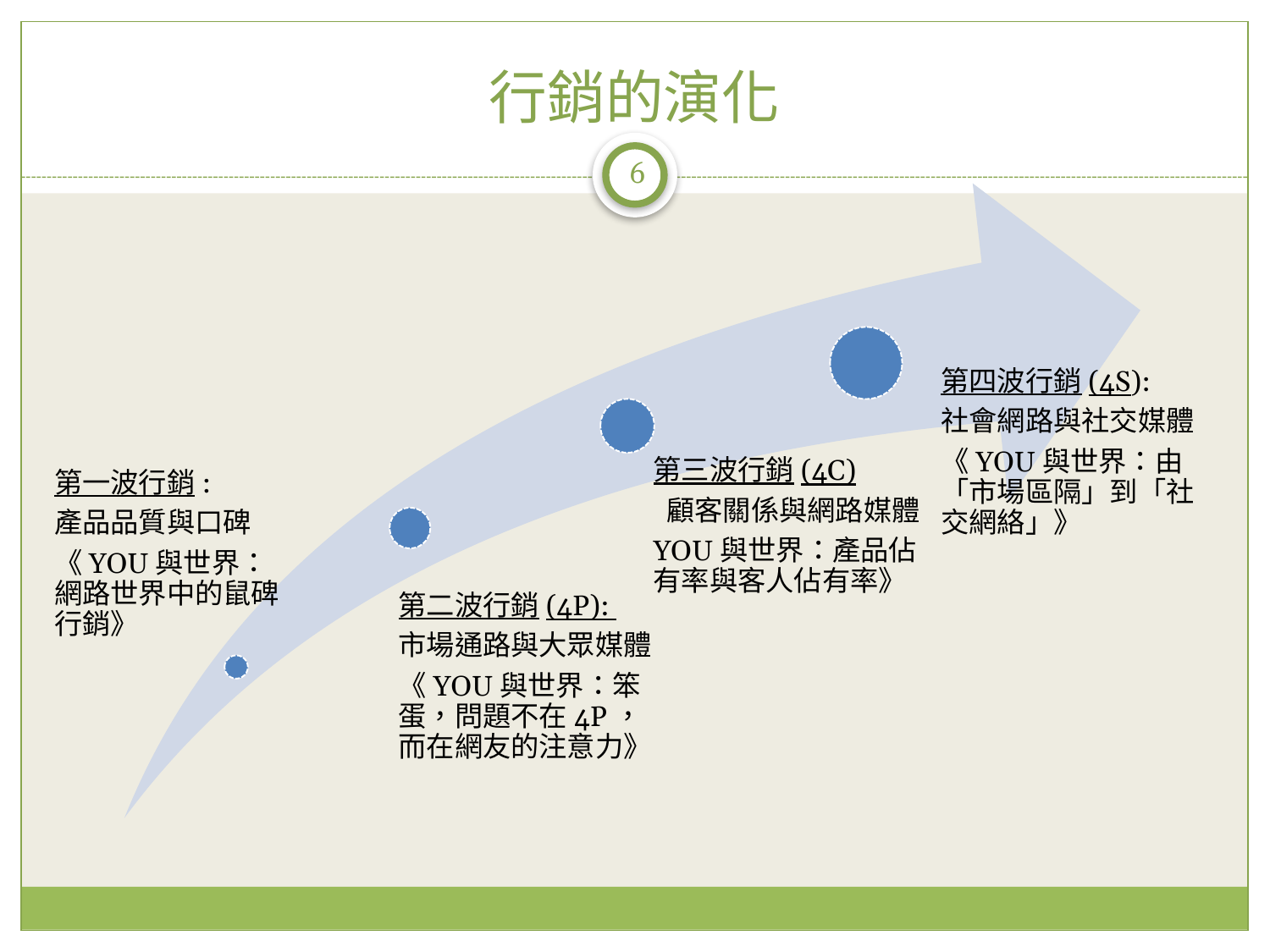

# 行銷的演化
6
第一波行銷:
產品品質與口碑
《YOU與世界：網路世界中的鼠碑行銷》
第二波行銷(4P):
市場通路與大眾媒體
《YOU與世界：笨蛋，問題不在4P，而在網友的注意力》
第三波行銷(4C)
 顧客關係與網路媒體
YOU與世界：產品佔有率與客人佔有率》
第四波行銷(4S):
社會網路與社交媒體
《YOU與世界：由「市場區隔」到「社交網絡」》